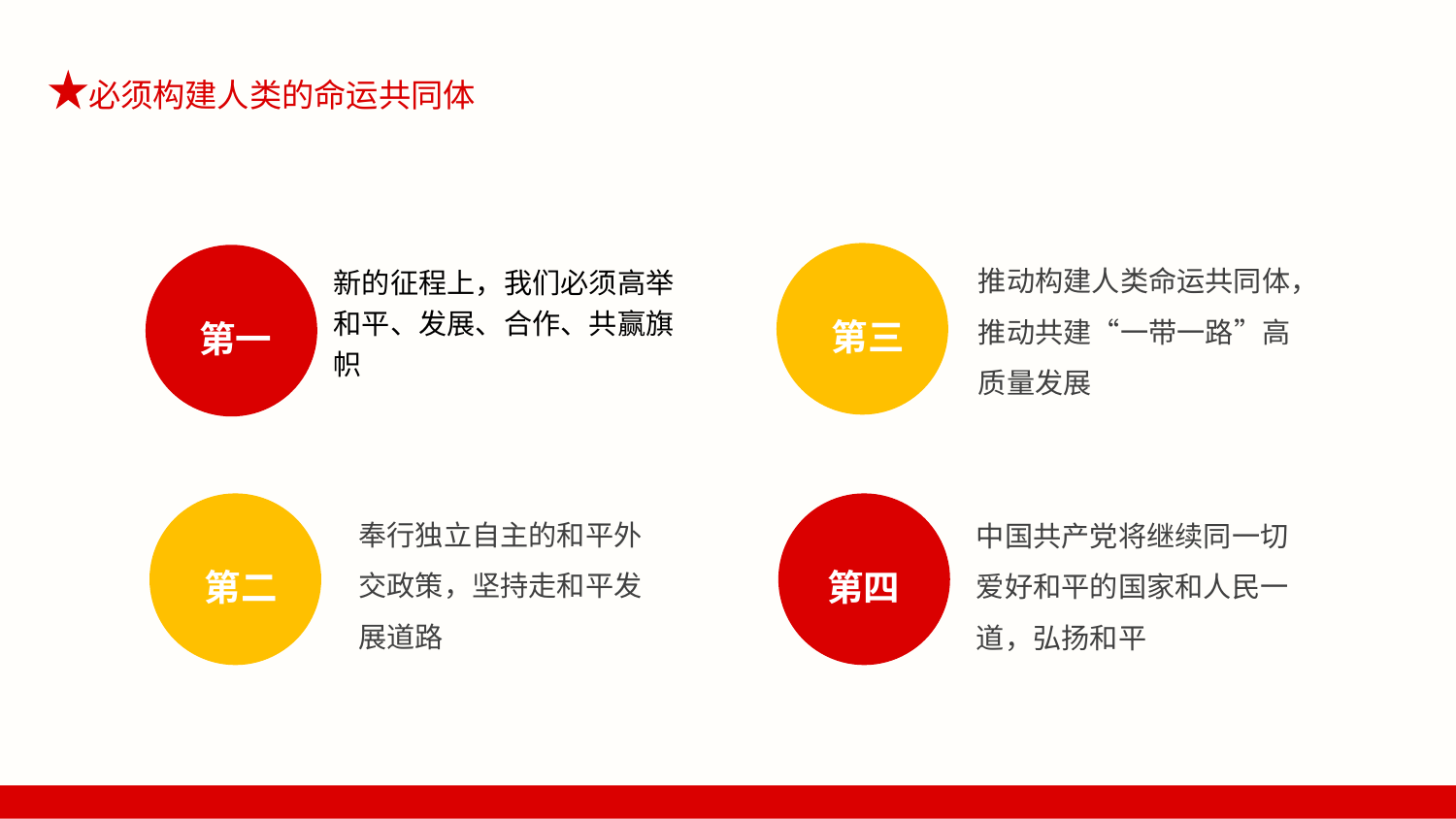

推动构建人类命运共同体，推动共建“一带一路”高质量发展

第三

第一
新的征程上，我们必须高举和平、发展、合作、共赢旗帜

第二
奉行独立自主的和平外交政策，坚持走和平发展道路

第四
中国共产党将继续同一切爱好和平的国家和人民一道，弘扬和平